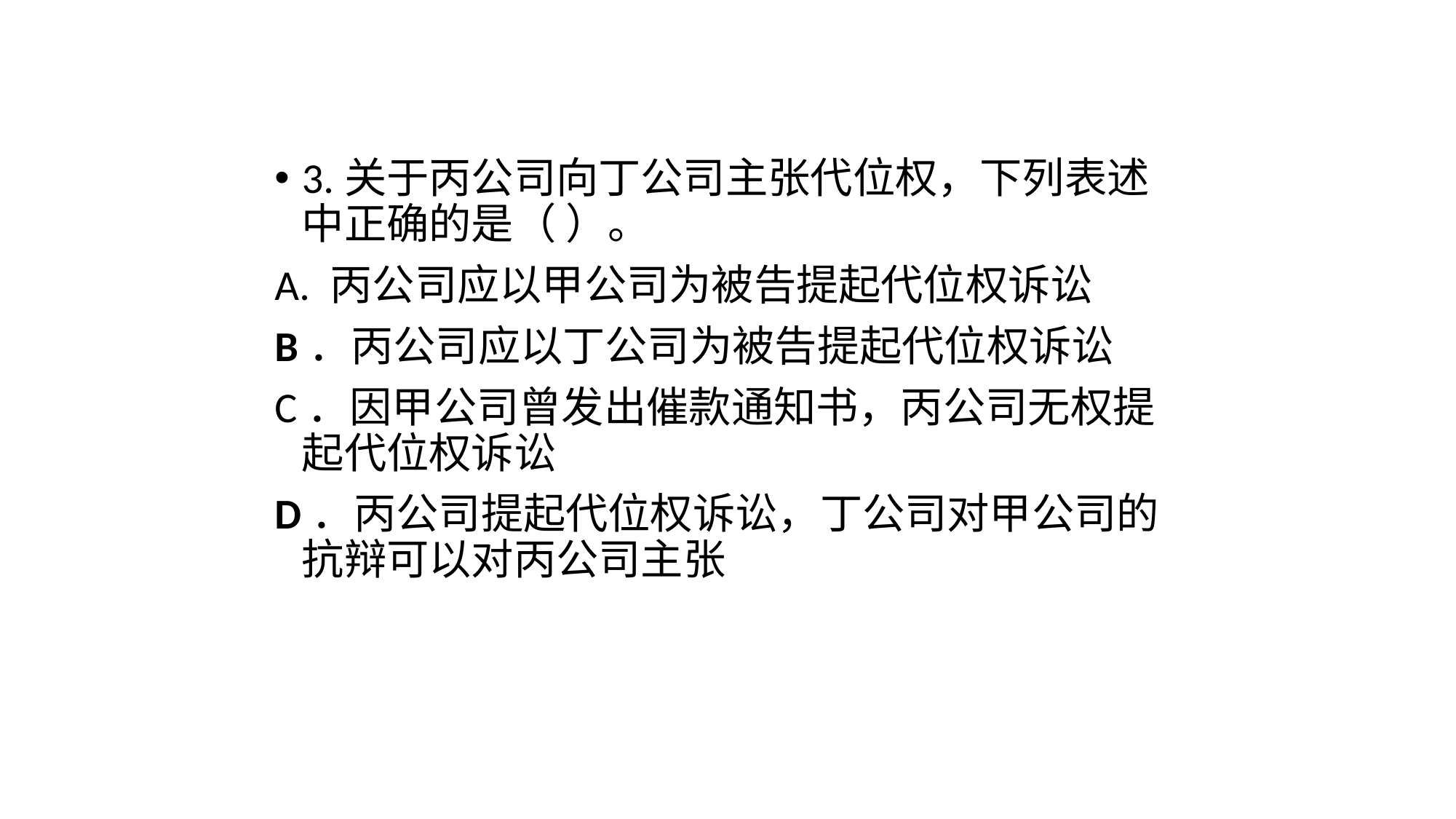

3.关于丙公司向丁公司主张代位权，下列表述中正确的是（ ）。
A. 丙公司应以甲公司为被告提起代位权诉讼
B．丙公司应以丁公司为被告提起代位权诉讼
C．因甲公司曾发出催款通知书，丙公司无权提起代位权诉讼
D．丙公司提起代位权诉讼，丁公司对甲公司的抗辩可以对丙公司主张